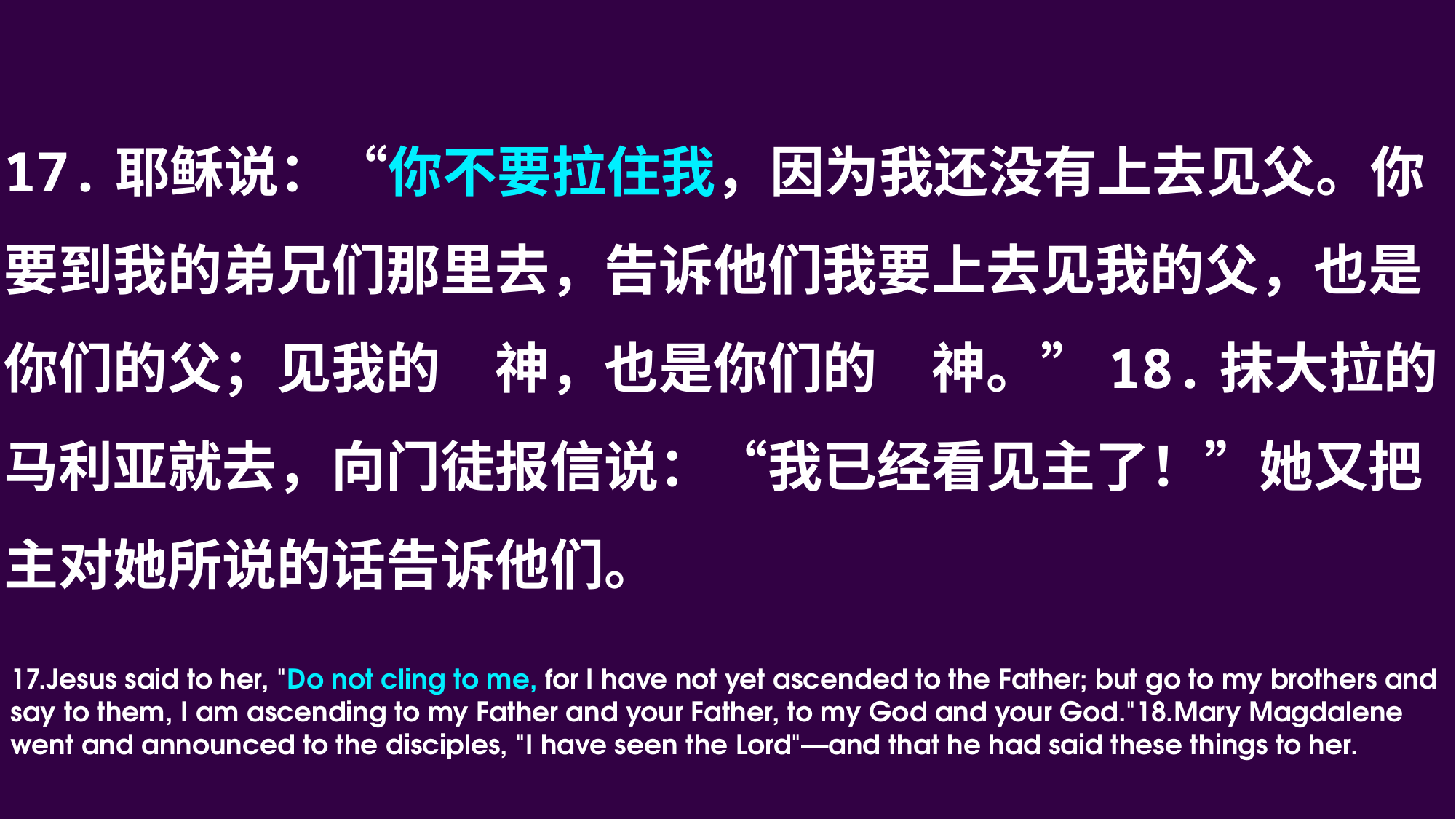

17.耶稣说：“你不要拉住我，因为我还没有上去见父。你要到我的弟兄们那里去，告诉他们我要上去见我的父，也是你们的父；见我的　神，也是你们的　神。”18.抹大拉的马利亚就去，向门徒报信说：“我已经看见主了！”她又把主对她所说的话告诉他们。
17.Jesus said to her, "Do not cling to me, for I have not yet ascended to the Father; but go to my brothers and say to them, I am ascending to my Father and your Father, to my God and your God."18.Mary Magdalene went and announced to the disciples, "I have seen the Lord"—and that he had said these things to her.